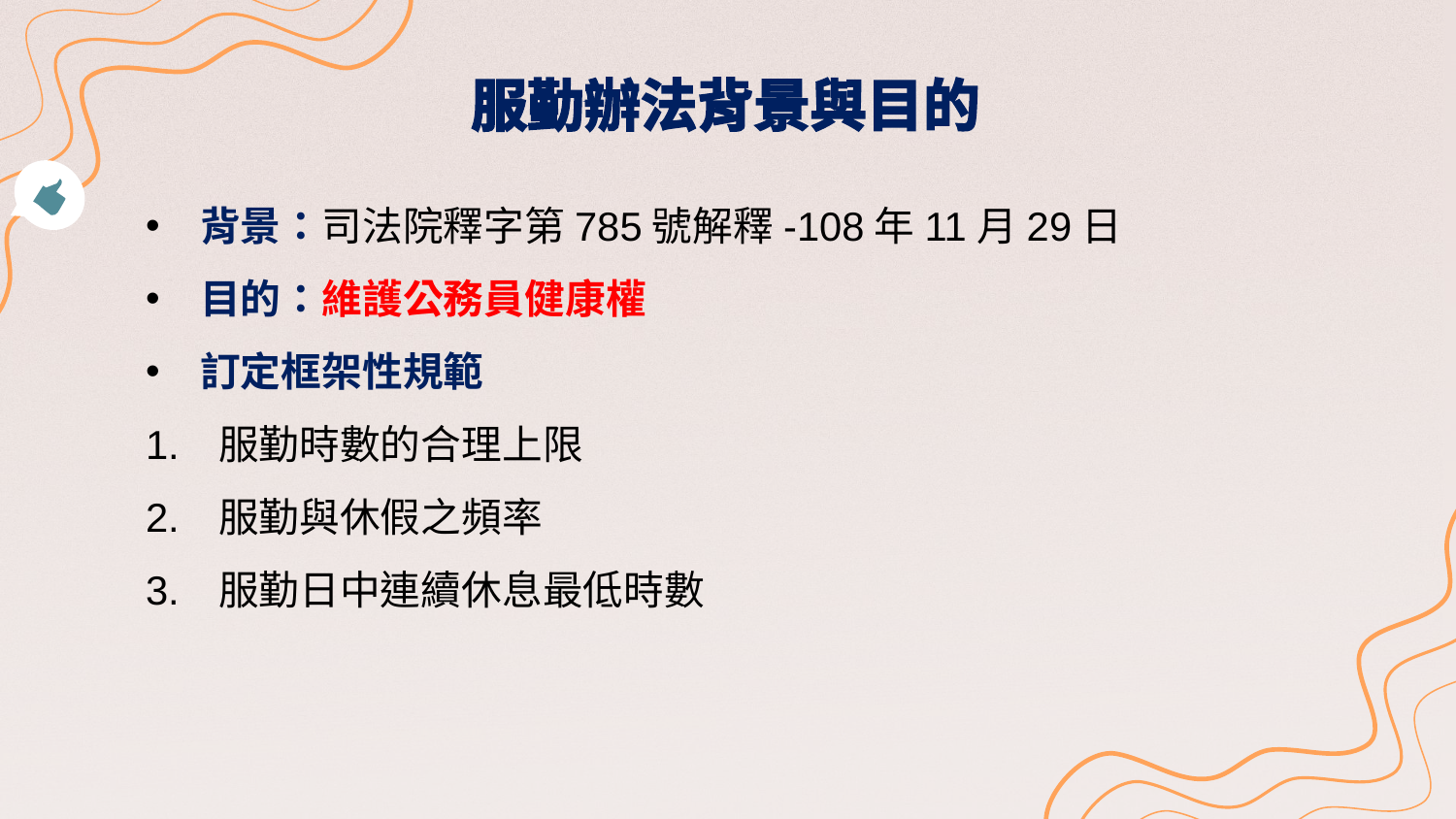

# 服勤辦法背景與目的

背景：司法院釋字第785號解釋-108年11月29日
目的：維護公務員健康權
訂定框架性規範
服勤時數的合理上限
服勤與休假之頻率
服勤日中連續休息最低時數